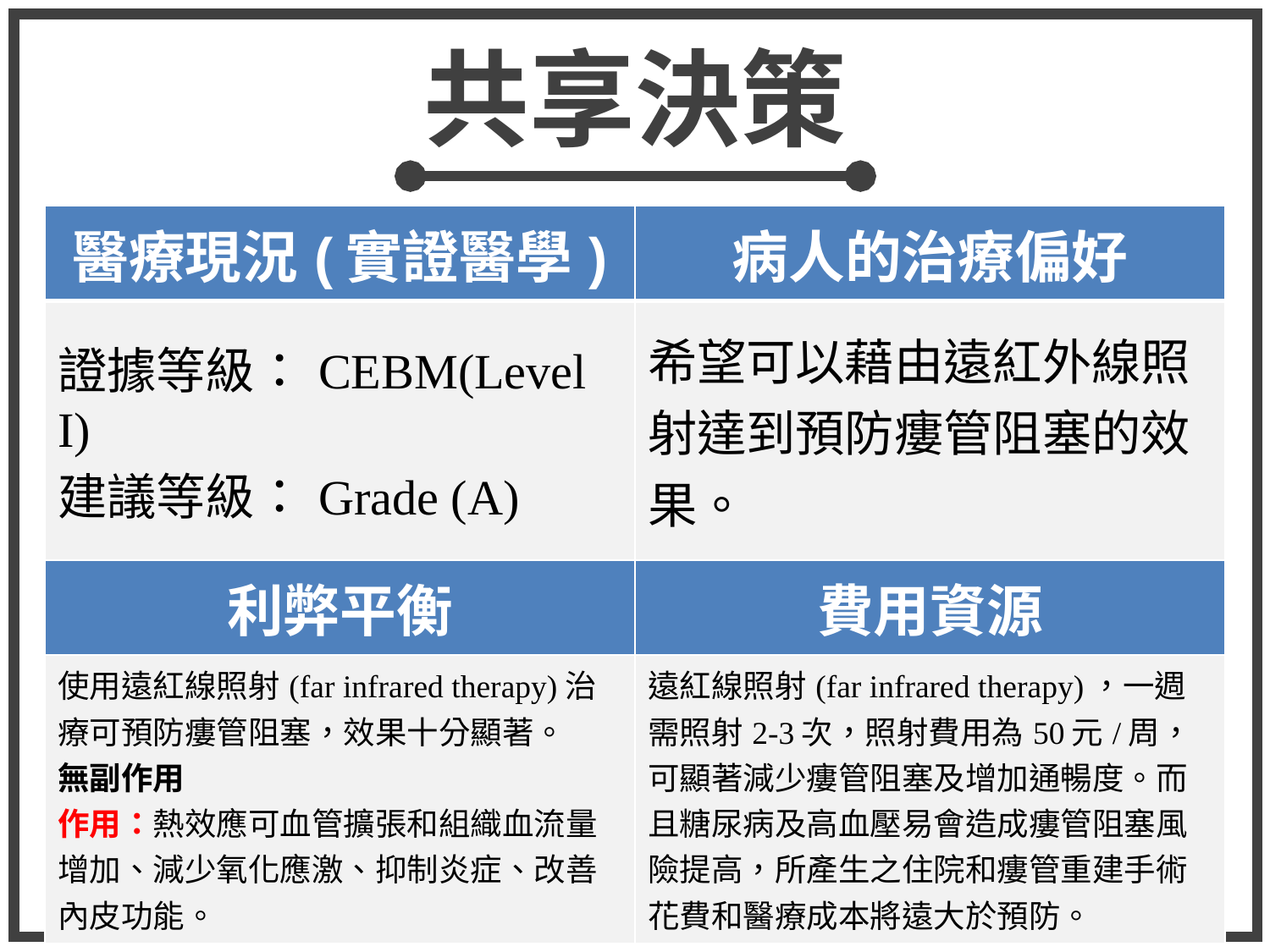

共享決策
| 醫療現況(實證醫學) | 病人的治療偏好 |
| --- | --- |
| 證據等級：CEBM(Level I) 建議等級：Grade (A) | 希望可以藉由遠紅外線照射達到預防瘻管阻塞的效果。 |
| 利弊平衡 | 費用資源 |
| 使用遠紅線照射(far infrared therapy)治療可預防瘻管阻塞，效果十分顯著。 無副作用 作用：熱效應可血管擴張和組織血流量增加、減少氧化應激、抑制炎症、改善內皮功能。 | 遠紅線照射(far infrared therapy)，一週需照射2-3次，照射費用為50元/周，可顯著減少瘻管阻塞及增加通暢度。而且糖尿病及高血壓易會造成瘻管阻塞風險提高，所產生之住院和瘻管重建手術花費和醫療成本將遠大於預防。 |